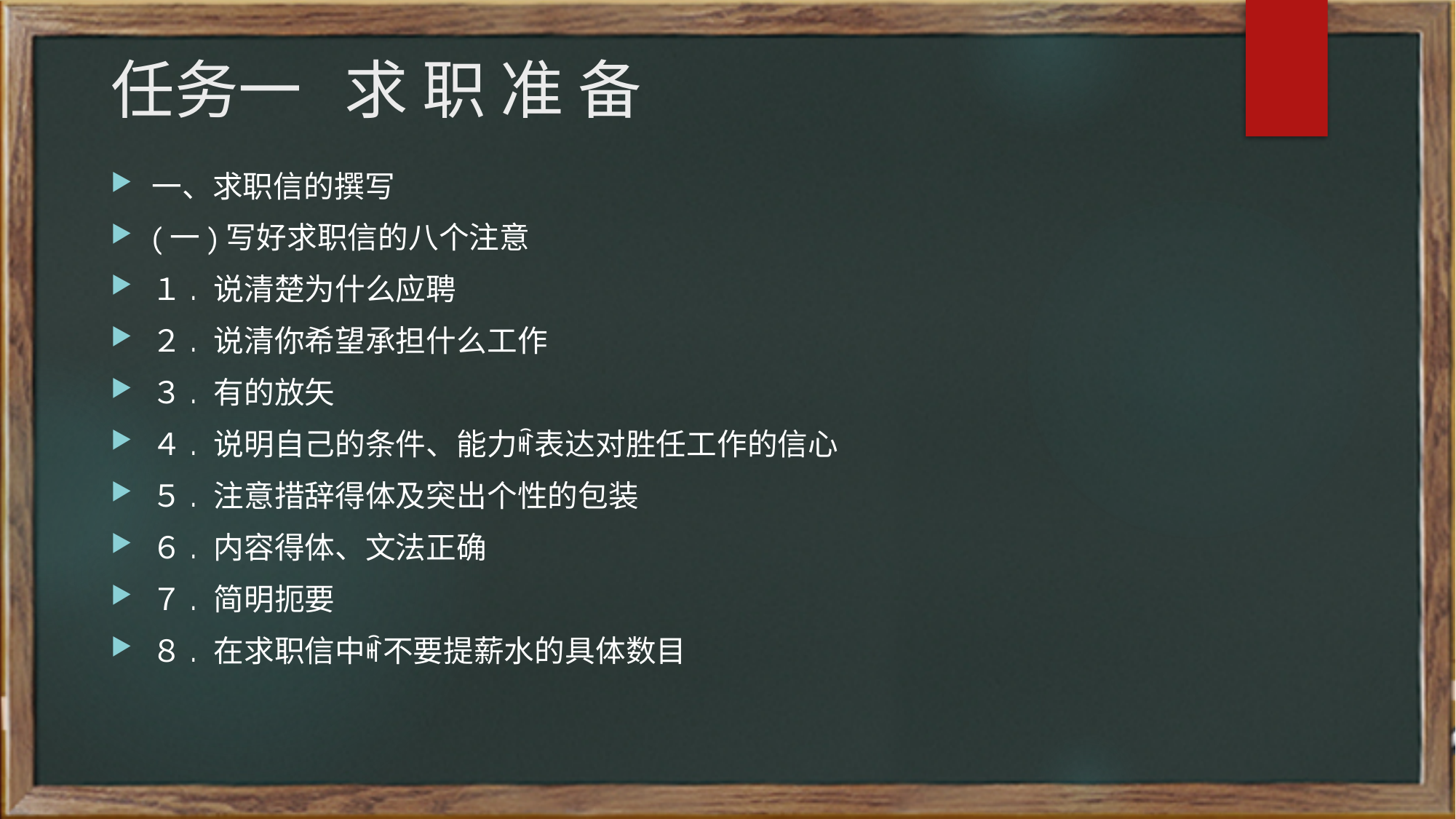

# 任务一   求 职 准 备
一、求职信的撰写
(一)写好求职信的八个注意
１. 说清楚为什么应聘
２. 说清你希望承担什么工作
３. 有的放矢
４. 说明自己的条件、能力ꎬ表达对胜任工作的信心
５. 注意措辞得体及突出个性的包装
６. 内容得体、文法正确
７. 简明扼要
８. 在求职信中ꎬ不要提薪水的具体数目